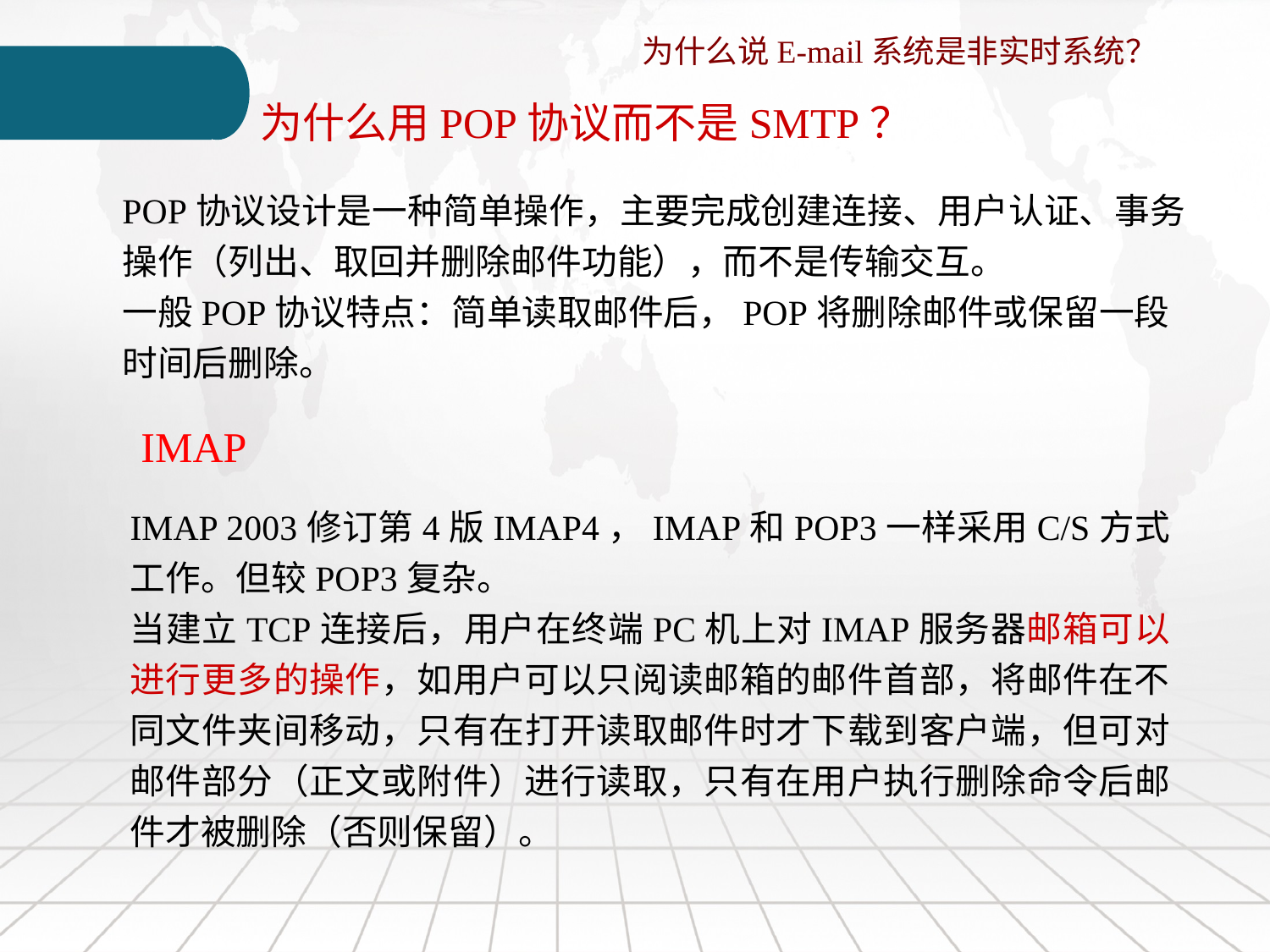

为什么说E-mail系统是非实时系统？
为什么用POP协议而不是SMTP？
POP协议设计是一种简单操作，主要完成创建连接、用户认证、事务操作（列出、取回并删除邮件功能），而不是传输交互。
一般POP协议特点：简单读取邮件后，POP将删除邮件或保留一段时间后删除。
IMAP
IMAP 2003修订第4版IMAP4，IMAP和POP3一样采用C/S方式工作。但较POP3复杂。
当建立TCP连接后，用户在终端PC机上对IMAP服务器邮箱可以进行更多的操作，如用户可以只阅读邮箱的邮件首部，将邮件在不同文件夹间移动，只有在打开读取邮件时才下载到客户端，但可对邮件部分（正文或附件）进行读取，只有在用户执行删除命令后邮件才被删除（否则保留）。